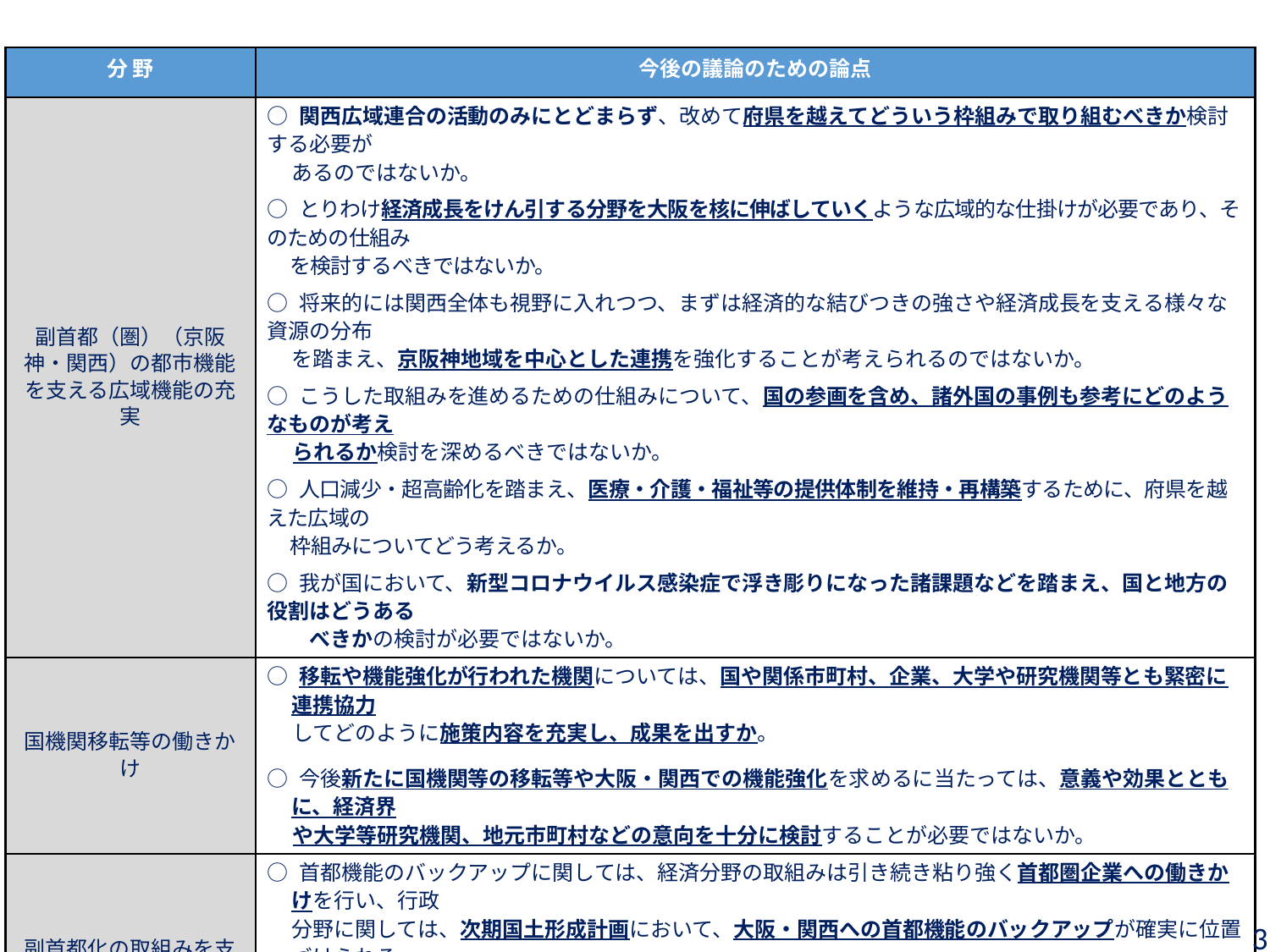

| 分 野 | 今後の議論のための論点 |
| --- | --- |
| 副首都（圏）（京阪神・関西）の都市機能を支える広域機能の充実 | ○ 関西広域連合の活動のみにとどまらず、改めて府県を越えてどういう枠組みで取り組むべきか検討する必要が あるのではないか。 ○ とりわけ経済成長をけん引する分野を大阪を核に伸ばしていくような広域的な仕掛けが必要であり、そのための仕組み を検討するべきではないか。 ○ 将来的には関西全体も視野に入れつつ、まずは経済的な結びつきの強さや経済成長を支える様々な資源の分布 を踏まえ、京阪神地域を中心とした連携を強化することが考えられるのではないか。 ○ こうした取組みを進めるための仕組みについて、国の参画を含め、諸外国の事例も参考にどのようなものが考え られるか検討を深めるべきではないか。 ○ 人口減少・超高齢化を踏まえ、医療・介護・福祉等の提供体制を維持・再構築するために、府県を越えた広域の 枠組みについてどう考えるか。 ○ 我が国において、新型コロナウイルス感染症で浮き彫りになった諸課題などを踏まえ、国と地方の役割はどうある 　　べきかの検討が必要ではないか。 |
| 国機関移転等の働きかけ | ○ 移転や機能強化が行われた機関については、国や関係市町村、企業、大学や研究機関等とも緊密に連携協力 してどのように施策内容を充実し、成果を出すか。 ○ 今後新たに国機関等の移転等や大阪・関西での機能強化を求めるに当たっては、意義や効果とともに、経済界 や大学等研究機関、地元市町村などの意向を十分に検討することが必要ではないか。 |
| 副首都化の取組みを支援する仕組みの働きかけ | ○ 首都機能のバックアップに関しては、経済分野の取組みは引き続き粘り強く首都圏企業への働きかけを行い、行政 分野に関しては、次期国土形成計画において、大阪・関西への首都機能のバックアップが確実に位置づけられる よう、取組みを強化していくべきではないか。 ○ 大阪・関西を副首都（圏）に位置付ける仕組みが重要なのか、大阪・関西を成長・発展させていく仕組みが 重要なのかの議論がまずは必要ではないか。その上で、取組みを進めていくべきではないか。 |
3